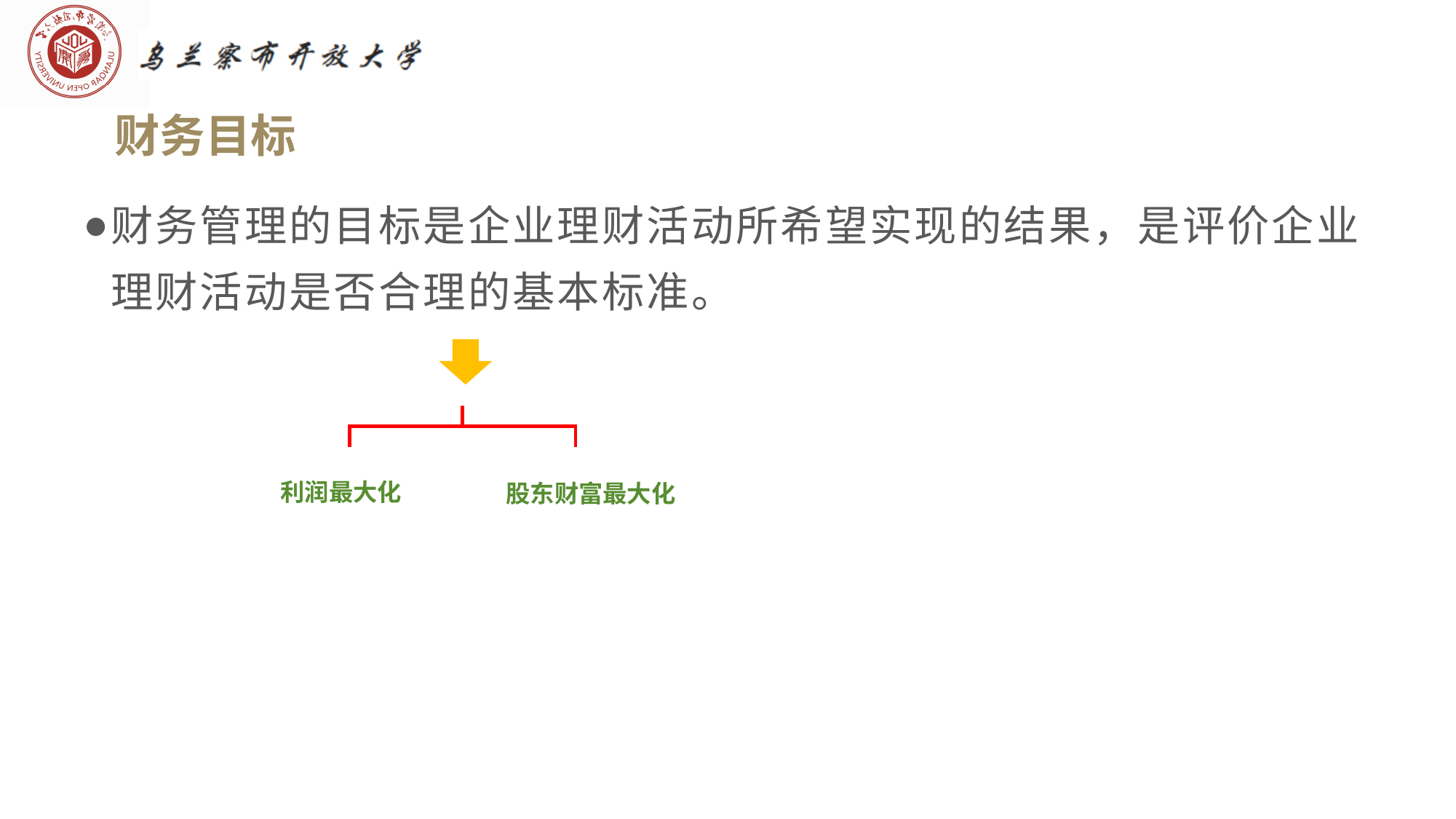

# 财务目标
财务管理的目标是企业理财活动所希望实现的结果，是评价企业理财活动是否合理的基本标准。

利润最大化
股东财富最大化